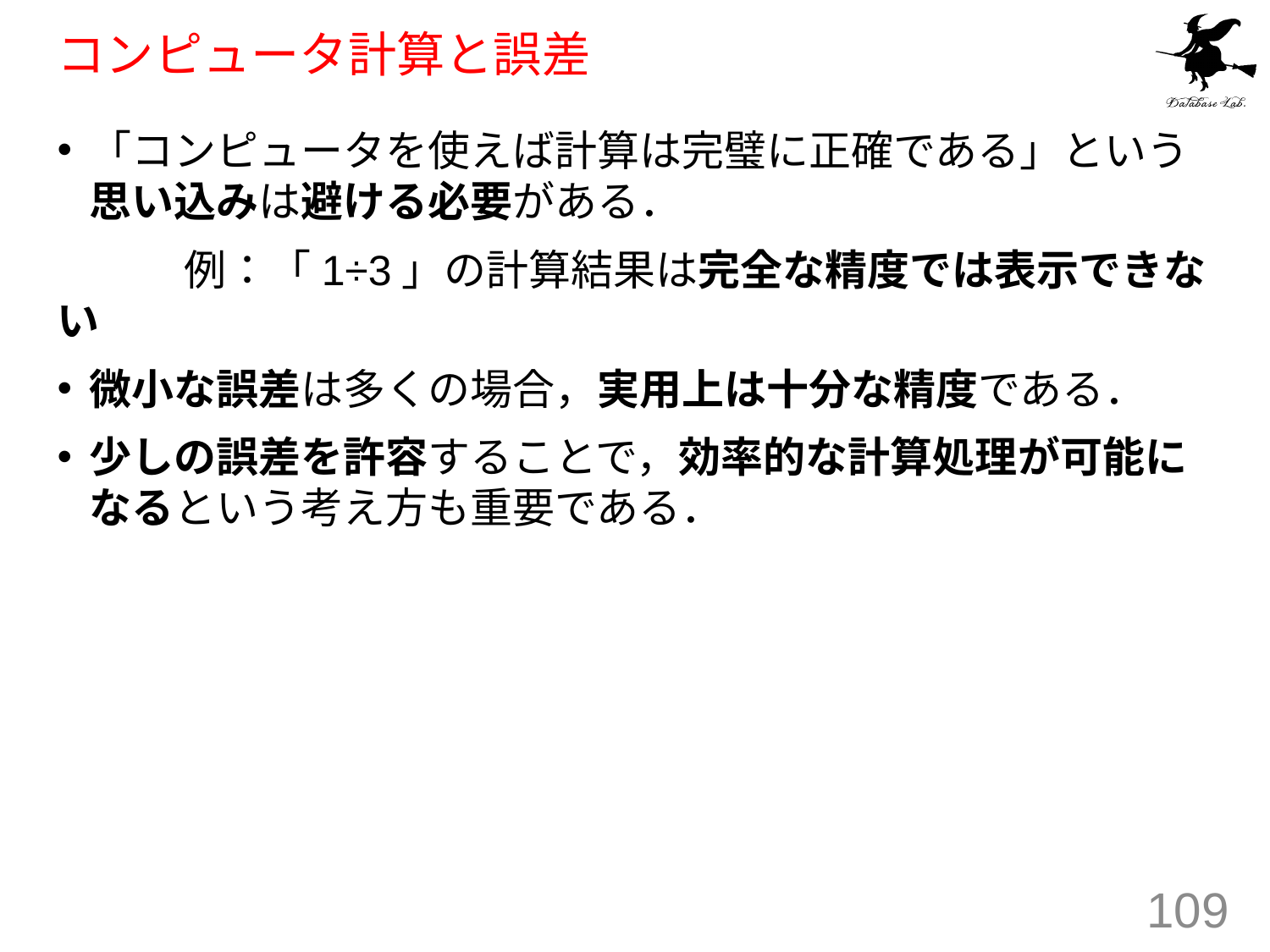

# コンピュータ計算と誤差
「コンピュータを使えば計算は完璧に正確である」という思い込みは避ける必要がある．
	例：「1÷3」の計算結果は完全な精度では表示できない
微小な誤差は多くの場合，実用上は十分な精度である．
少しの誤差を許容することで，効率的な計算処理が可能になるという考え方も重要である．
109